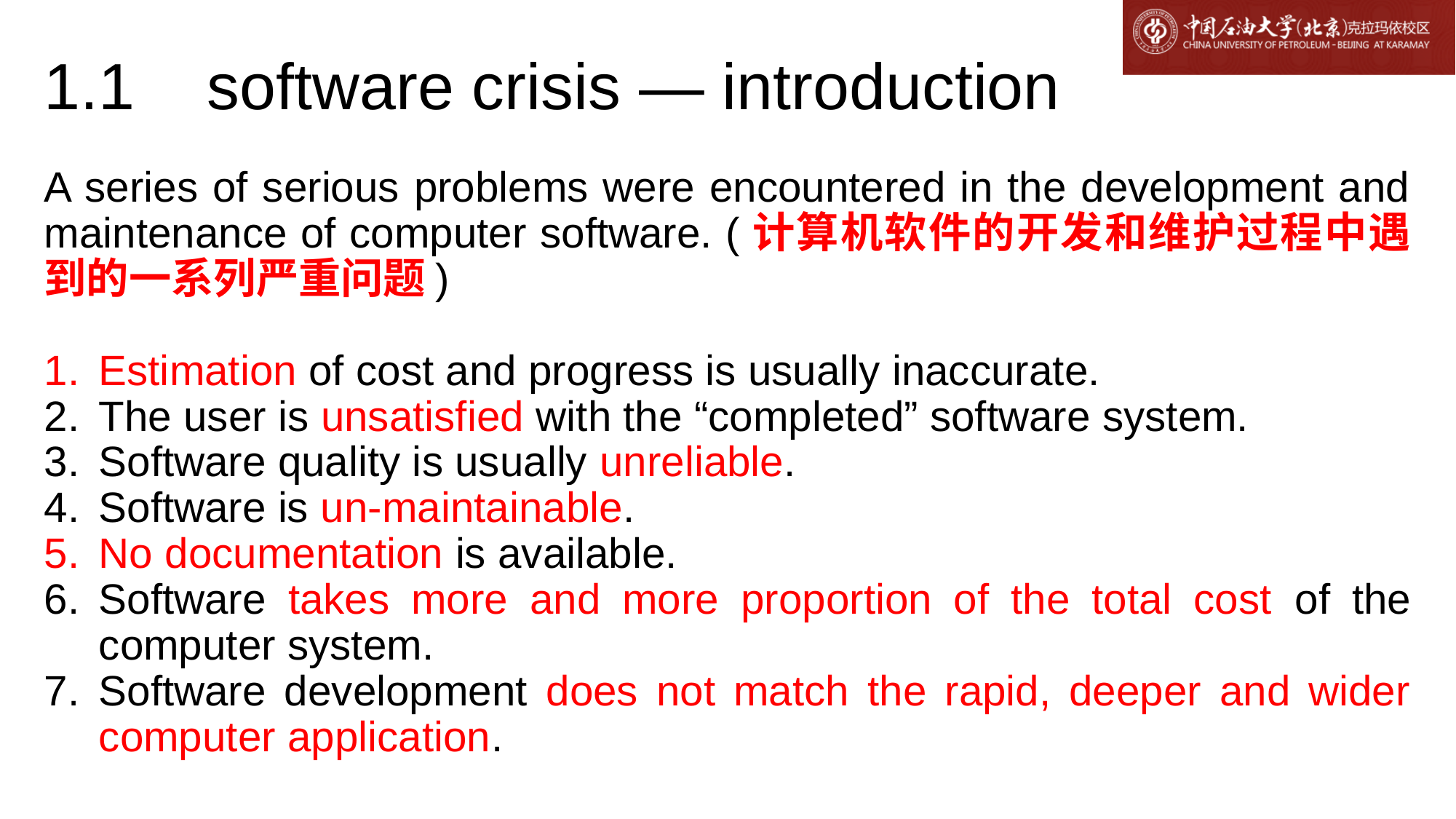

# 1.1    software crisis — introduction
A series of serious problems were encountered in the development and maintenance of computer software. (计算机软件的开发和维护过程中遇到的一系列严重问题)

Estimation of cost and progress is usually inaccurate.
The user is unsatisfied with the “completed” software system.
Software quality is usually unreliable.
Software is un-maintainable.
No documentation is available.
Software takes more and more proportion of the total cost of the computer system.
Software development does not match the rapid, deeper and wider computer application.